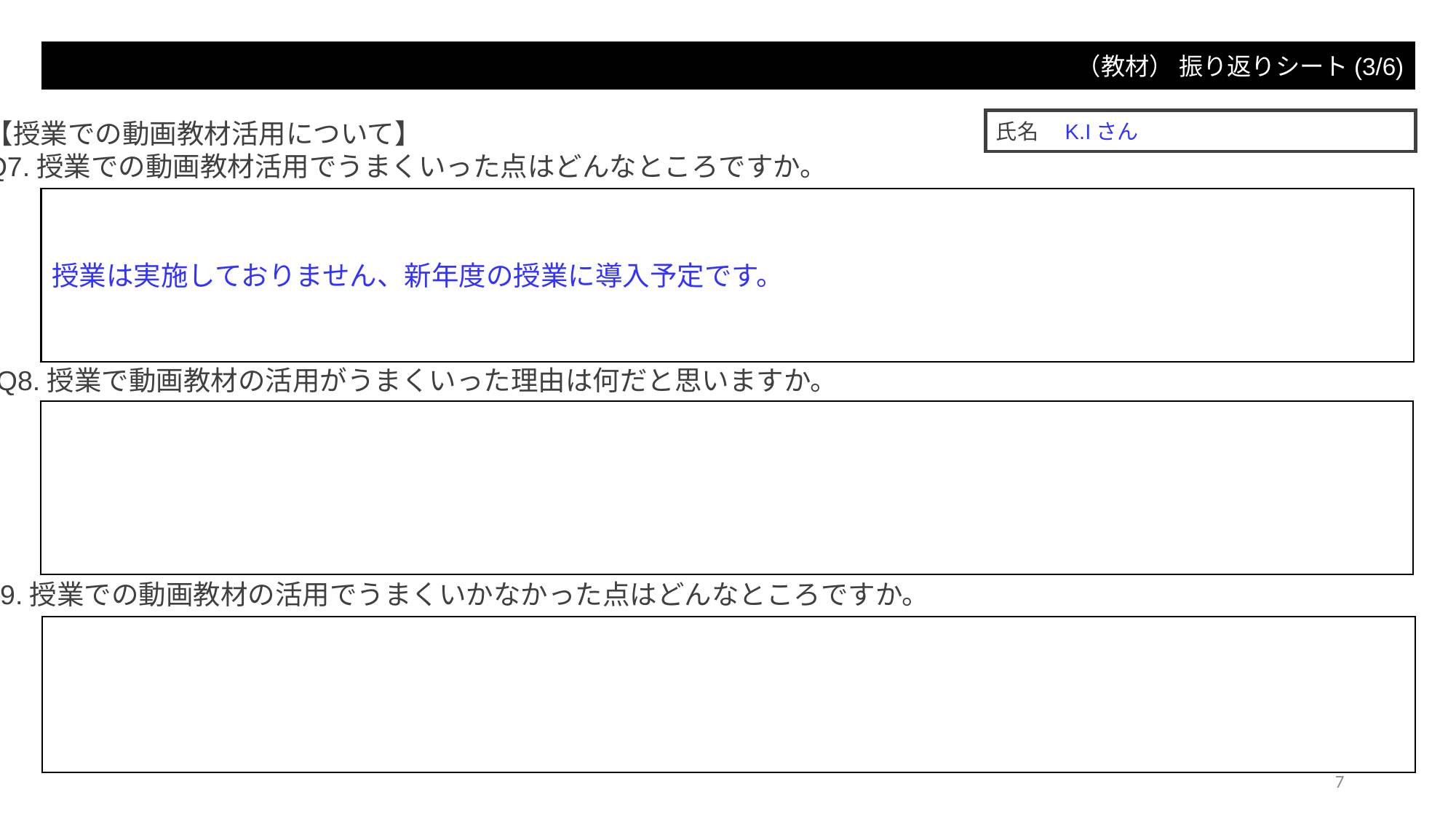

（教材） 振り返りシート(3/6)
氏名　K.Iさん
【授業での動画教材活用について】
Q7.授業での動画教材活用でうまくいった点はどんなところですか。
授業は実施しておりません、新年度の授業に導入予定です。
Q8.授業で動画教材の活用がうまくいった理由は何だと思いますか。

Q9.授業での動画教材の活用でうまくいかなかった点はどんなところですか。

7